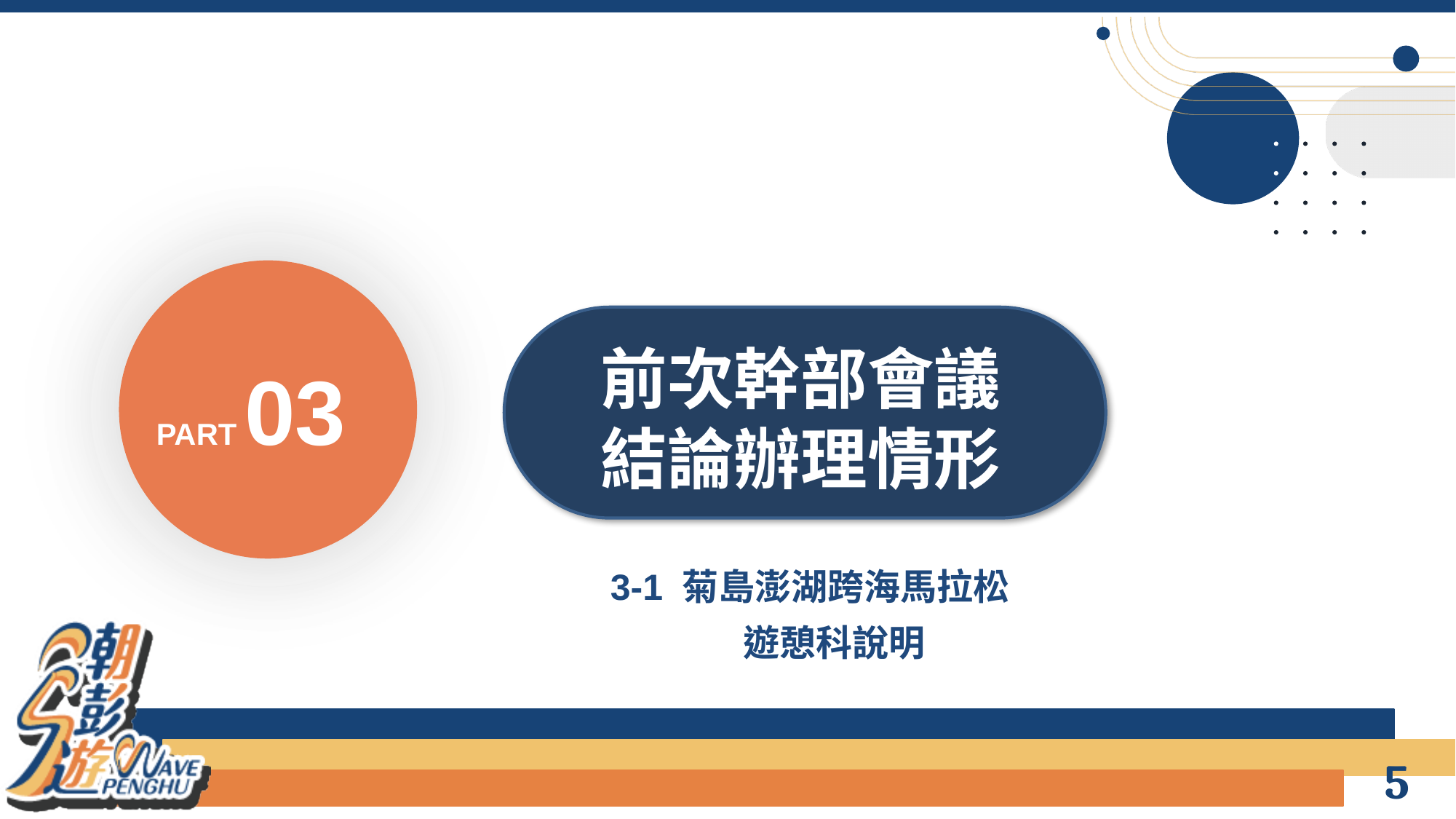

前次幹部會議
結論辦理情形

PART 03
3-1 菊島澎湖跨海馬拉松
遊憩科說明
5